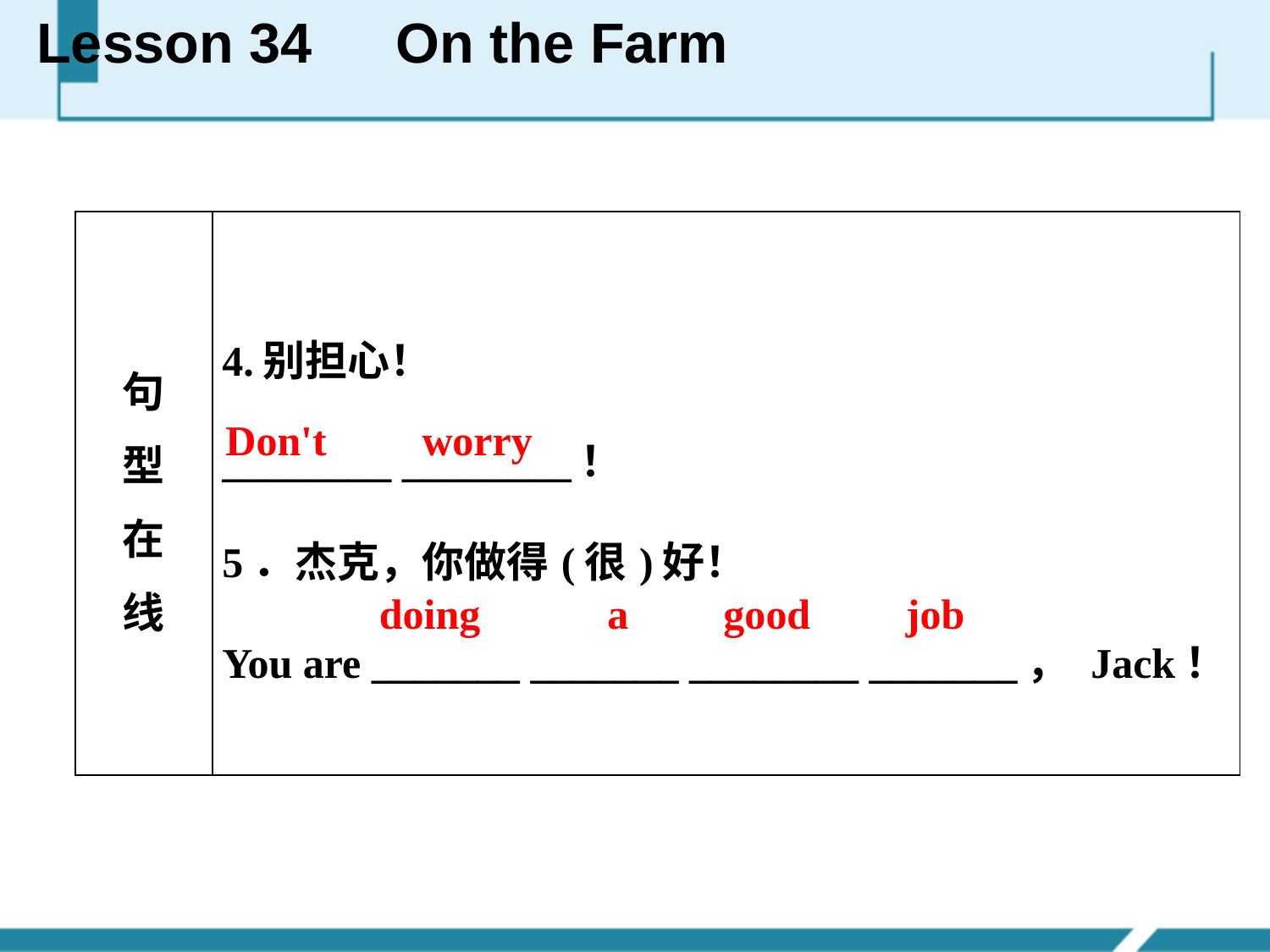

Lesson 34　On the Farm
| 句 型 在 线 | 4.别担心！ \_\_\_\_\_\_\_\_ \_\_\_\_\_\_\_\_！ 5．杰克，你做得(很)好！ You are \_\_\_\_\_\_\_ \_\_\_\_\_\_\_ \_\_\_\_\_\_\_\_ \_\_\_\_\_\_\_， Jack！ |
| --- | --- |

Don't         worry
doing            a         good         job